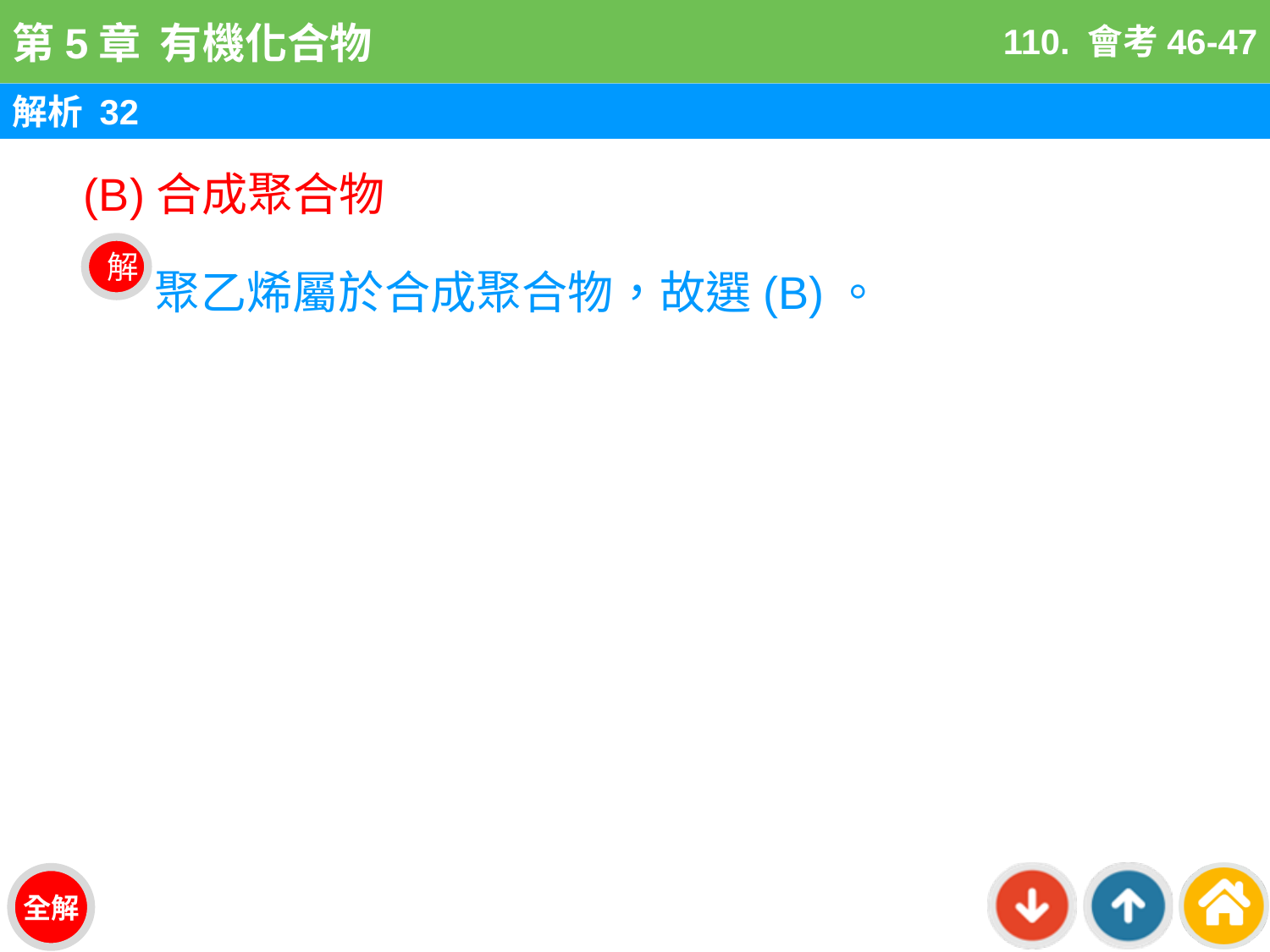

110. 會考46-47
解析 32
(B)合成聚合物
聚乙烯屬於合成聚合物，故選(B)。
解
全解